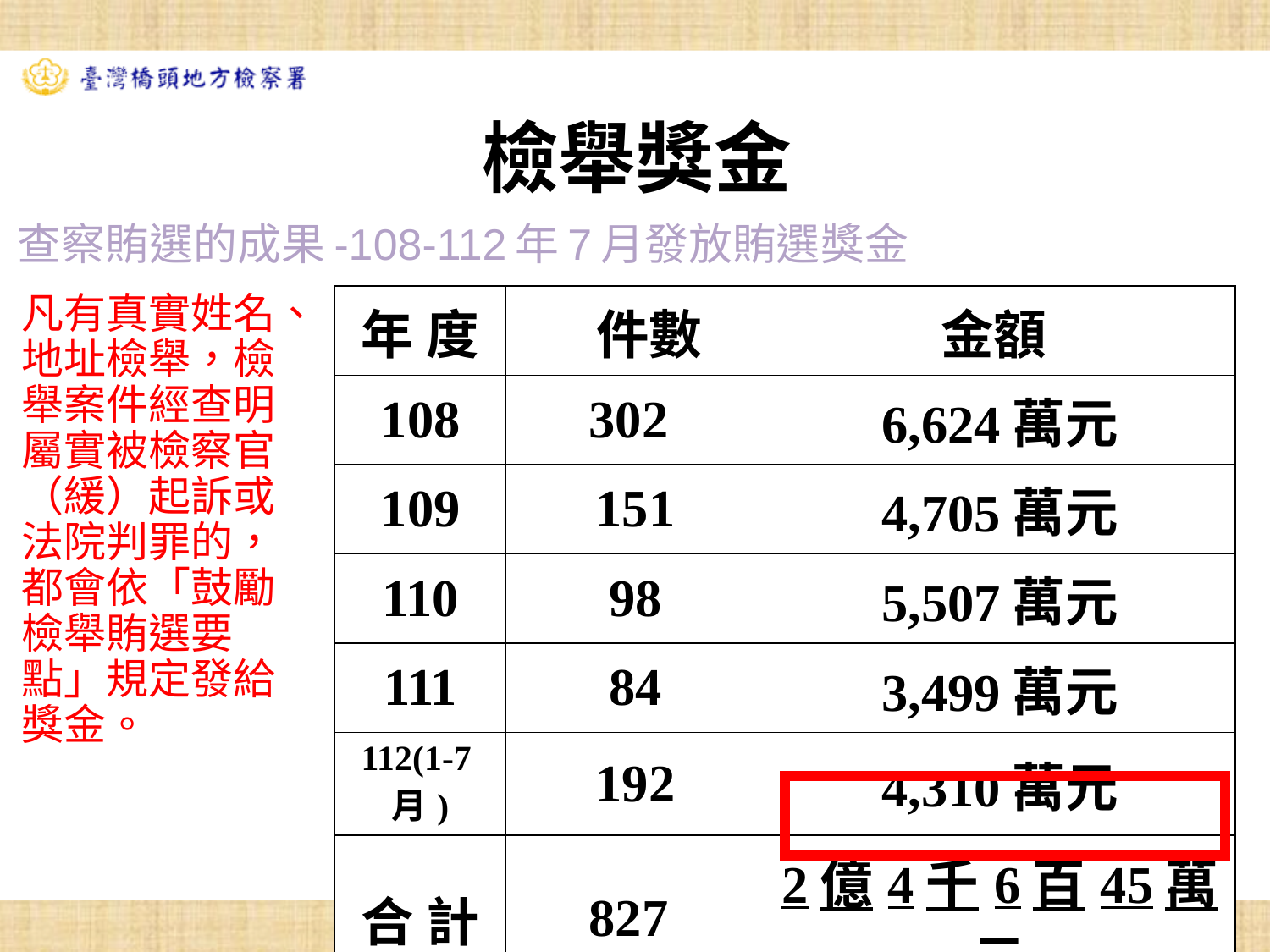

# 檢舉獎金
查察賄選的成果-108-112年7月發放賄選獎金
| 年 度 | 件數 | 金額 |
| --- | --- | --- |
| 108 | 302 | 6,624萬元 |
| 109 | 151 | 4,705萬元 |
| 110 | 98 | 5,507萬元 |
| 111 | 84 | 3,499萬元 |
| 112(1-7月) | 192 | 4,310萬元 |
| 合 計 | 827 | 2億4千6百45萬元 |
凡有真實姓名、地址檢舉，檢舉案件經查明屬實被檢察官（緩）起訴或法院判罪的，都會依「鼓勵檢舉賄選要點」規定發給獎金。